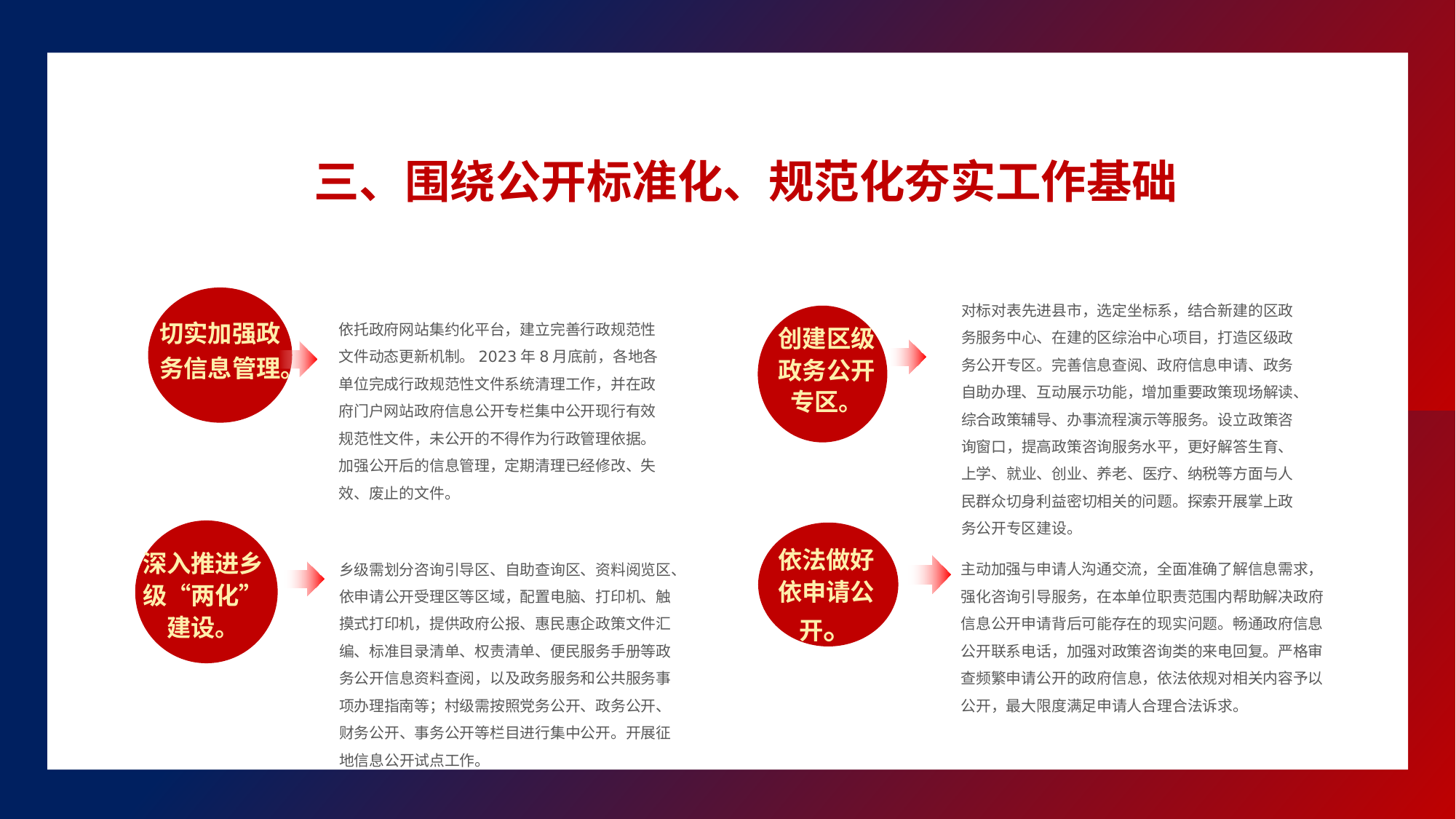

三、围绕公开标准化、规范化夯实工作基础
对标对表先进县市，选定坐标系，结合新建的区政务服务中心、在建的区综治中心项目，打造区级政务公开专区。完善信息查阅、政府信息申请、政务自助办理、互动展示功能，增加重要政策现场解读、综合政策辅导、办事流程演示等服务。设立政策咨询窗口，提高政策咨询服务水平，更好解答生育、上学、就业、创业、养老、医疗、纳税等方面与人民群众切身利益密切相关的问题。探索开展掌上政务公开专区建设。

切实加强政务信息管理。

创建区级政务公开专区。

依托政府网站集约化平台，建立完善行政规范性文件动态更新机制。2023年8月底前，各地各单位完成行政规范性文件系统清理工作，并在政府门户网站政府信息公开专栏集中公开现行有效规范性文件，未公开的不得作为行政管理依据。加强公开后的信息管理，定期清理已经修改、失效、废止的文件。

依法做好依申请公开。

深入推进乡级“两化”建设。

主动加强与申请人沟通交流，全面准确了解信息需求，强化咨询引导服务，在本单位职责范围内帮助解决政府信息公开申请背后可能存在的现实问题。畅通政府信息公开联系电话，加强对政策咨询类的来电回复。严格审查频繁申请公开的政府信息，依法依规对相关内容予以公开，最大限度满足申请人合理合法诉求。
乡级需划分咨询引导区、自助查询区、资料阅览区、依申请公开受理区等区域，配置电脑、打印机、触摸式打印机，提供政府公报、惠民惠企政策文件汇编、标准目录清单、权责清单、便民服务手册等政务公开信息资料查阅，以及政务服务和公共服务事项办理指南等；村级需按照党务公开、政务公开、财务公开、事务公开等栏目进行集中公开。开展征地信息公开试点工作。